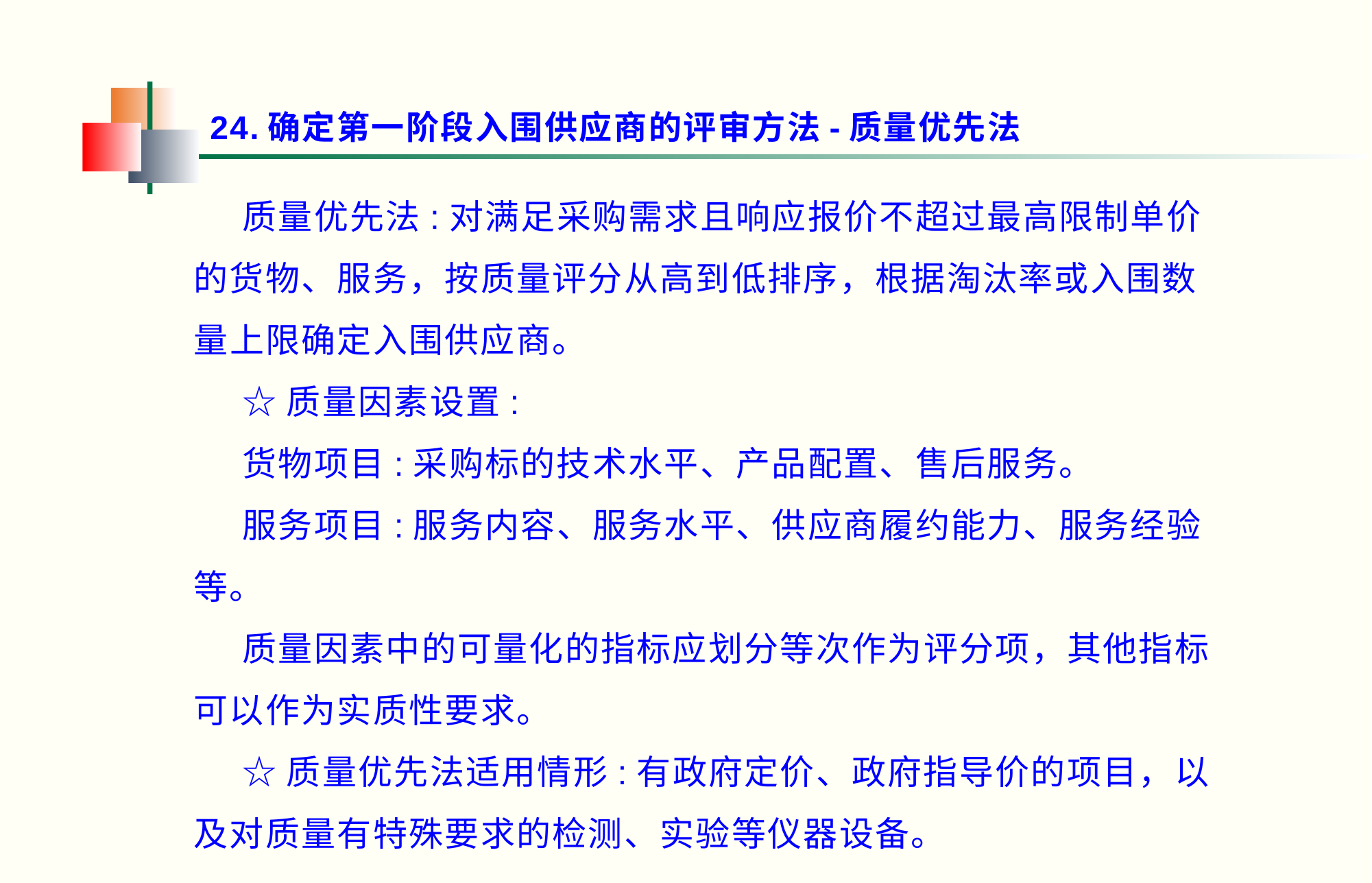

24.确定第一阶段入围供应商的评审方法-质量优先法
质量优先法:对满足采购需求且响应报价不超过最高限制单价的货物、服务，按质量评分从高到低排序，根据淘汰率或入围数量上限确定入围供应商。
☆质量因素设置:
货物项目:采购标的技术水平、产品配置、售后服务。
服务项目:服务内容、服务水平、供应商履约能力、服务经验等。
质量因素中的可量化的指标应划分等次作为评分项，其他指标可以作为实质性要求。
☆质量优先法适用情形:有政府定价、政府指导价的项目，以及对质量有特殊要求的检测、实验等仪器设备。